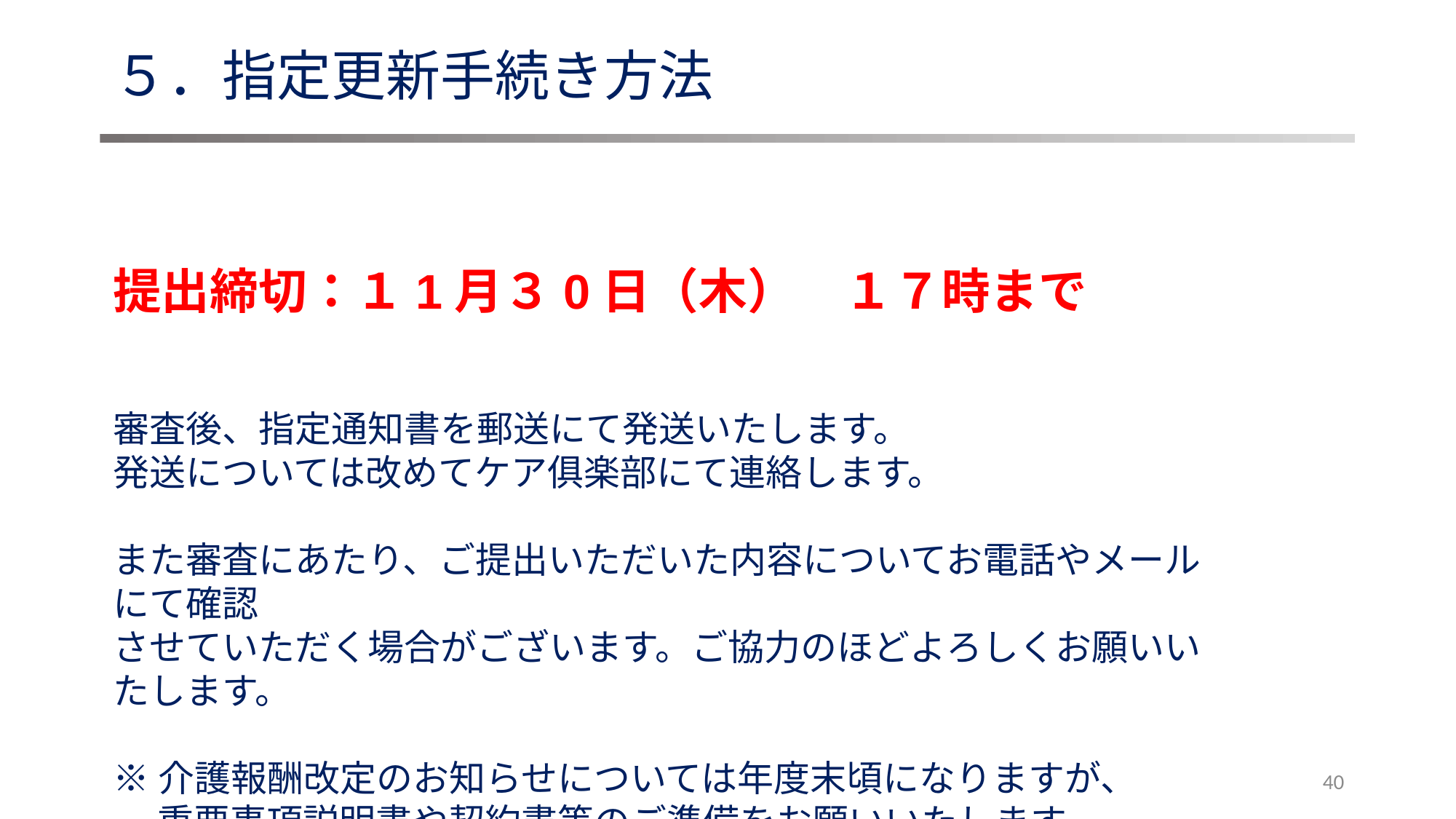

# ５．指定更新手続き方法

提出締切：１1月３0日（木）　１７時まで

審査後、指定通知書を郵送にて発送いたします。
発送については改めてケア俱楽部にて連絡します。

また審査にあたり、ご提出いただいた内容についてお電話やメールにて確認
させていただく場合がございます。ご協力のほどよろしくお願いいたします。

※介護報酬改定のお知らせについては年度末頃になりますが、
　 重要事項説明書や契約書等のご準備をお願いいたします。
40